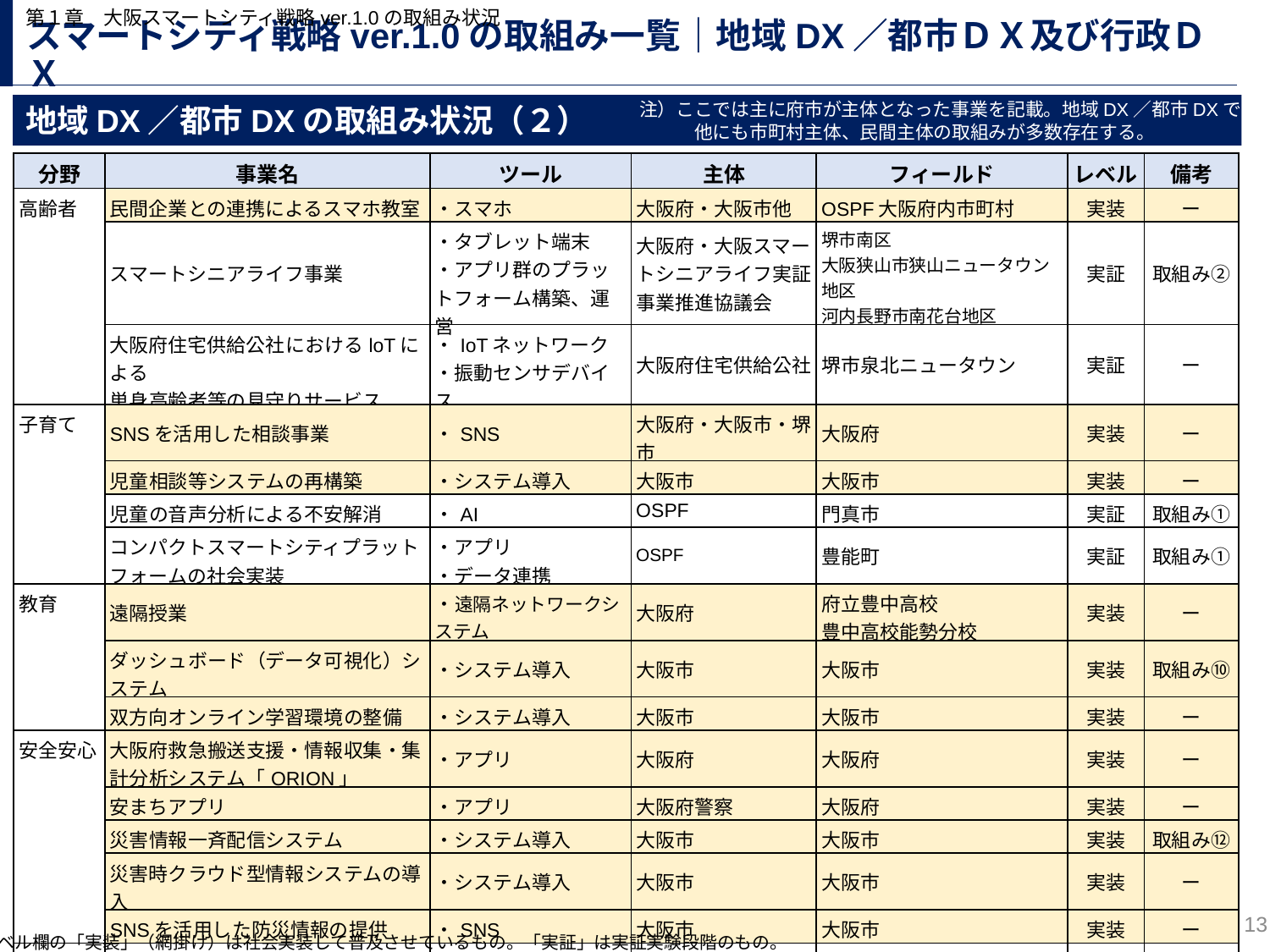

第１章　大阪スマートシティ戦略ver.1.0の取組み状況
# スマートシティ戦略ver.1.0の取組み一覧｜地域DX／都市ＤＸ及び行政ＤＸ
注）ここでは主に府市が主体となった事業を記載。地域DX／都市DXでは
　　　他にも市町村主体、民間主体の取組みが多数存在する。
地域DX／都市DXの取組み状況（２）
| 分野 | 事業名 | ツール | 主体 | フィールド | レベル | 備考 |
| --- | --- | --- | --- | --- | --- | --- |
| 高齢者 | 民間企業との連携によるスマホ教室 | ・スマホ | 大阪府・大阪市他 | OSPF大阪府内市町村 | 実装 | ー |
|  | スマートシニアライフ事業 | ・タブレット端末 ・アプリ群のプラットフォーム構築、運営 | 大阪府・大阪スマートシニアライフ実証事業推進協議会 | 堺市南区 大阪狭山市狭山ニュータウン地区 河内長野市南花台地区 | 実証 | 取組み② |
|  | 大阪府住宅供給公社におけるloTによる 単身高齢者等の見守りサービス | ・IoTネットワーク ・振動センサデバイス | 大阪府住宅供給公社 | 堺市泉北ニュータウン | 実証 | ー |
| 子育て | SNSを活用した相談事業 | ・SNS | 大阪府・大阪市・堺市 | 大阪府 | 実装 | ー |
|  | 児童相談等システムの再構築 | ・システム導入 | 大阪市 | 大阪市 | 実装 | ー |
|  | 児童の音声分析による不安解消 | ・AI | OSPF | 門真市 | 実証 | 取組み① |
|  | コンパクトスマートシティプラットフォームの社会実装 | ・アプリ ・データ連携 | OSPF | 豊能町 | 実証 | 取組み① |
| 教育 | 遠隔授業 | ・遠隔ネットワークシステム | 大阪府 | 府立豊中高校 豊中高校能勢分校 | 実装 | ー |
|  | ダッシュボード（データ可視化）システム | ・システム導入 | 大阪市 | 大阪市 | 実装 | 取組み⑩ |
|  | 双方向オンライン学習環境の整備 | ・システム導入 | 大阪市 | 大阪市 | 実装 | ー |
| 安全安心 | 大阪府救急搬送支援・情報収集・集計分析システム「ORION」 | ・アプリ | 大阪府 | 大阪府 | 実装 | ー |
|  | 安まちアプリ | ・アプリ | 大阪府警察 | 大阪府 | 実装 | ー |
|  | 災害情報一斉配信システム | ・システム導入 | 大阪市 | 大阪市 | 実装 | 取組み⑫ |
|  | 災害時クラウド型情報システムの導入 | ・システム導入 | 大阪市 | 大阪市 | 実装 | ー |
|  | SNSを活用した防災情報の提供 | ・SNS | 大阪市 | 大阪市 | 実装 | ー |
| 産業 | クラウド型基幹業務システムシェアリング | ・システム導入 | OSPF | 枚方市 | 実証 | 取組み① |
|  | ローカル5G実証実験 | ・5G | 事業者・大阪市 | 大阪市 | 実証 | ー |
|  | 5G携帯基地局の設置窓口一元化 | - | 大阪市 | 大阪市 | 実装 | ー |
13
※レベル欄の「実装」（網掛け）は社会実装して普及させているもの。「実証」は実証実験段階のもの。